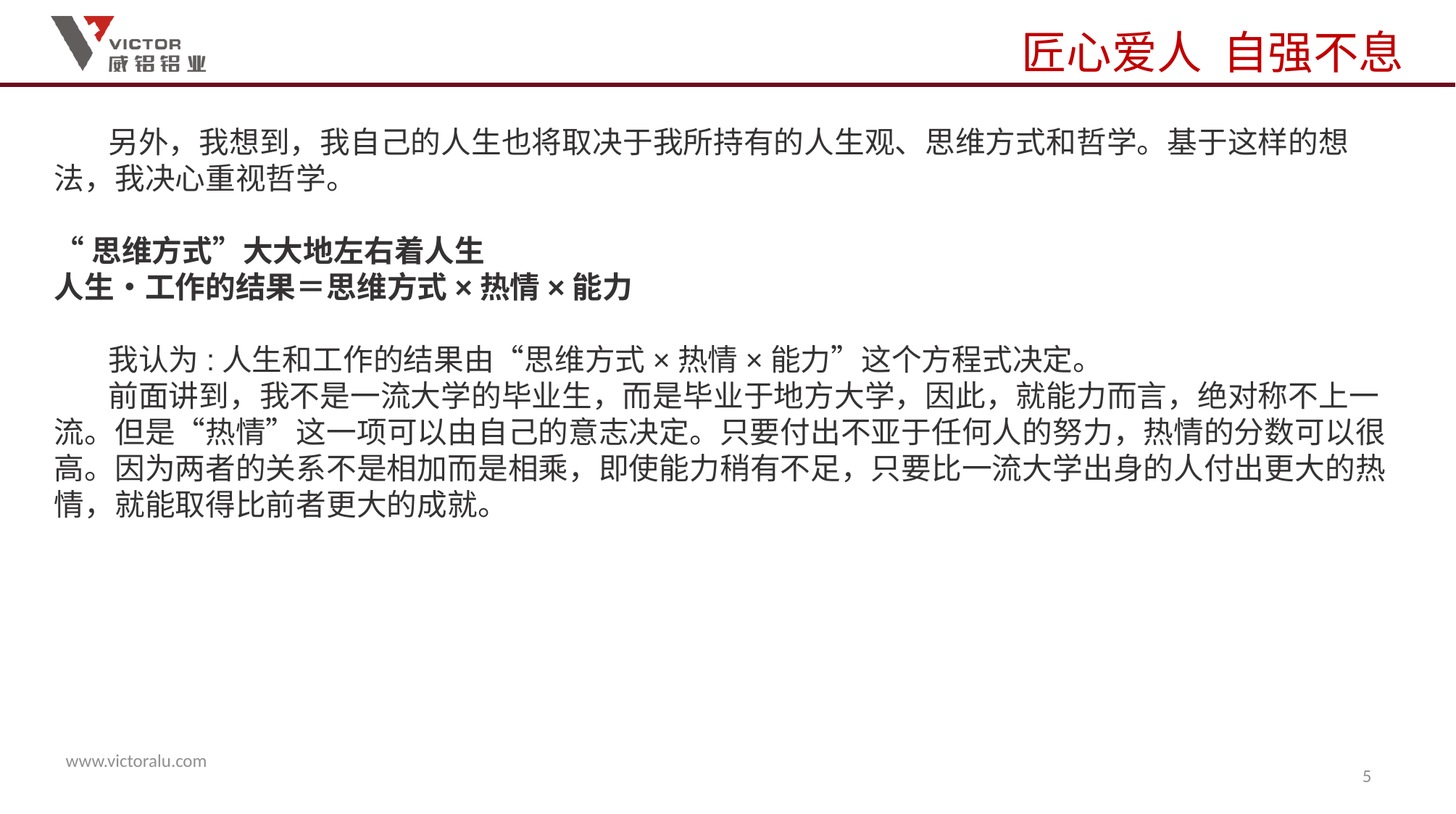

另外，我想到，我自己的人生也将取决于我所持有的人生观、思维方式和哲学。基于这样的想法，我决心重视哲学。

“思维方式”大大地左右着人生
人生・工作的结果＝思维方式×热情×能力

       我认为:人生和工作的结果由“思维方式×热情×能力”这个方程式决定。
       前面讲到，我不是一流大学的毕业生，而是毕业于地方大学，因此，就能力而言，绝对称不上一流。但是“热情”这一项可以由自己的意志决定。只要付出不亚于任何人的努力，热情的分数可以很高。因为两者的关系不是相加而是相乘，即使能力稍有不足，只要比一流大学出身的人付出更大的热情，就能取得比前者更大的成就。

5